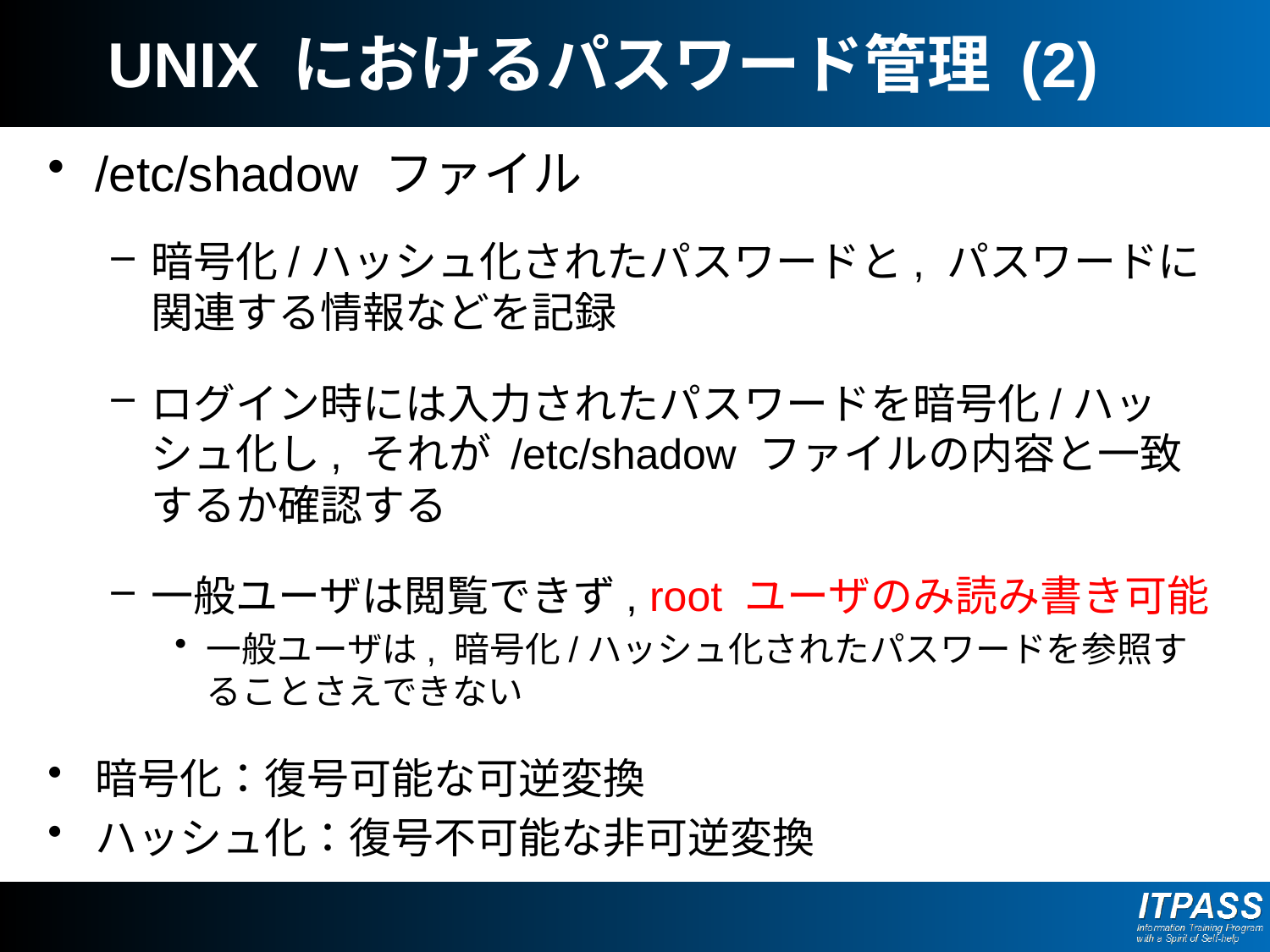

# UNIX におけるパスワード管理 (2)
/etc/shadow ファイル

暗号化/ハッシュ化されたパスワードと, パスワードに関連する情報などを記録
ログイン時には入力されたパスワードを暗号化/ハッシュ化し, それが /etc/shadow ファイルの内容と一致するか確認する
一般ユーザは閲覧できず, root ユーザのみ読み書き可能
一般ユーザは, 暗号化/ハッシュ化されたパスワードを参照することさえできない
暗号化：復号可能な可逆変換
ハッシュ化：復号不可能な非可逆変換